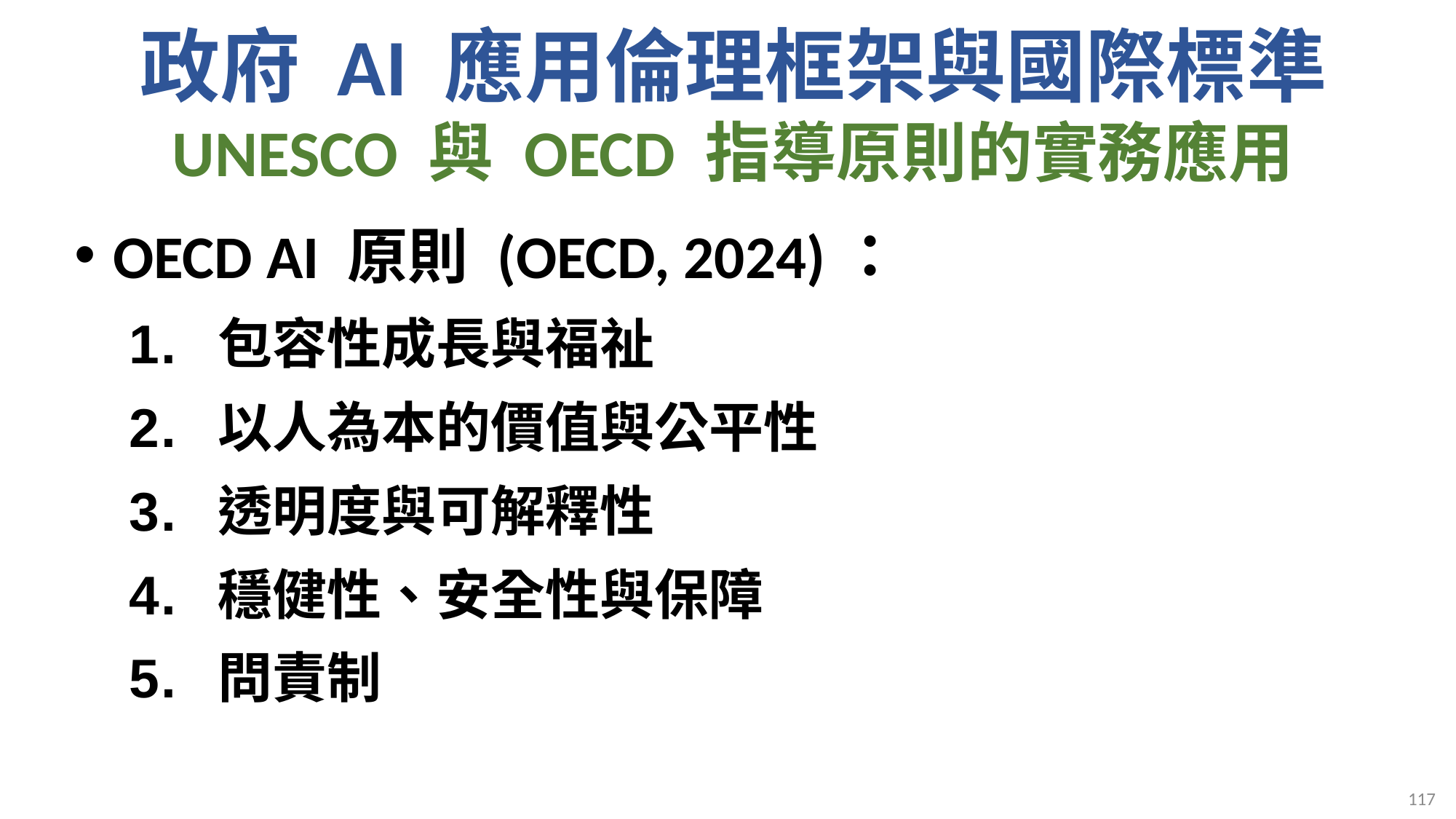

# 政府 AI 應用倫理框架與國際標準 UNESCO 與 OECD 指導原則的實務應用
OECD AI 原則 (OECD, 2024)：
包容性成長與福祉
以人為本的價值與公平性
透明度與可解釋性
穩健性、安全性與保障
問責制
117